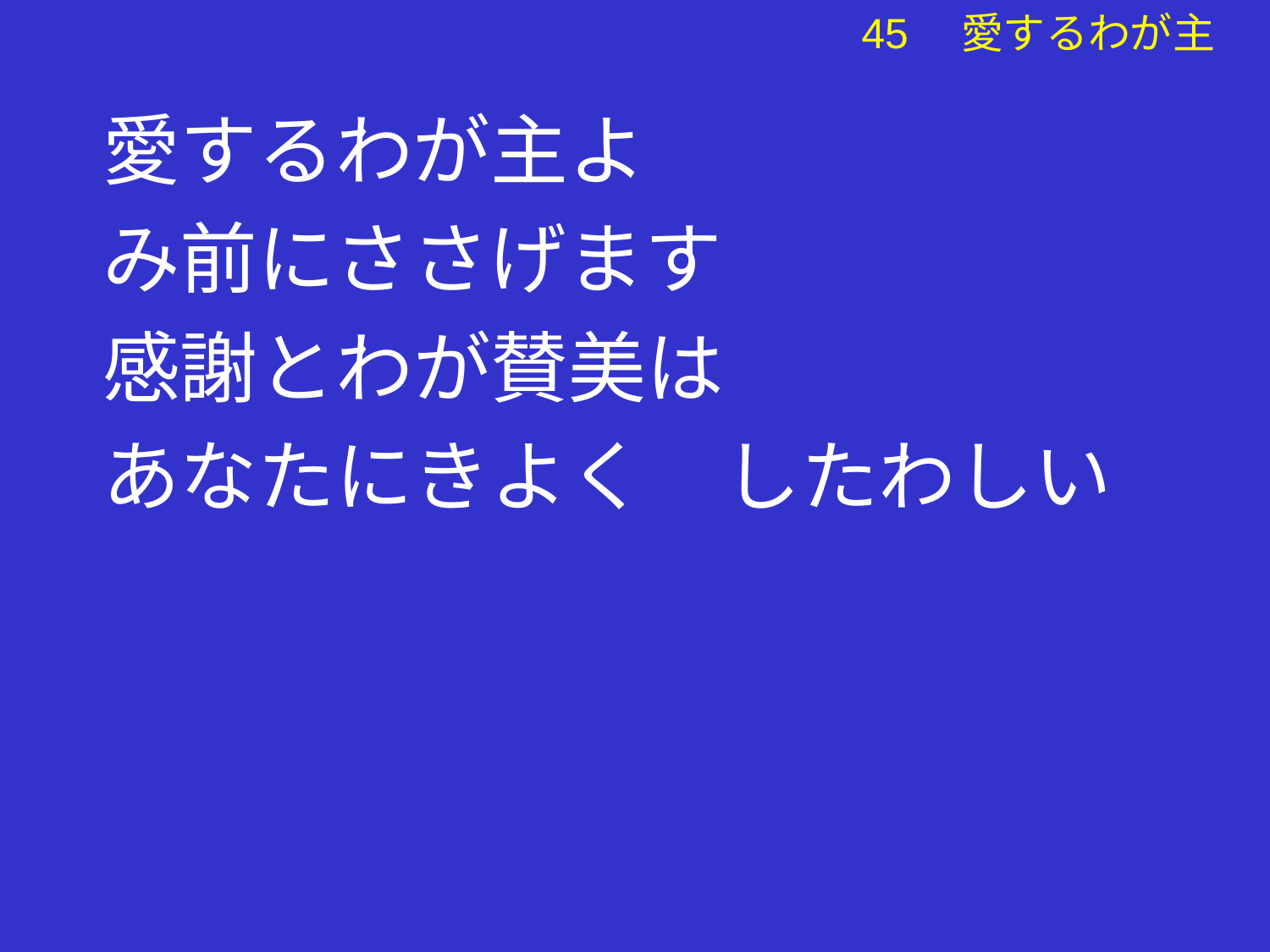

愛するわが主よ
み前にささげます
感謝とわが賛美は
あなたにきよく　したわしい
# 45　愛するわが主